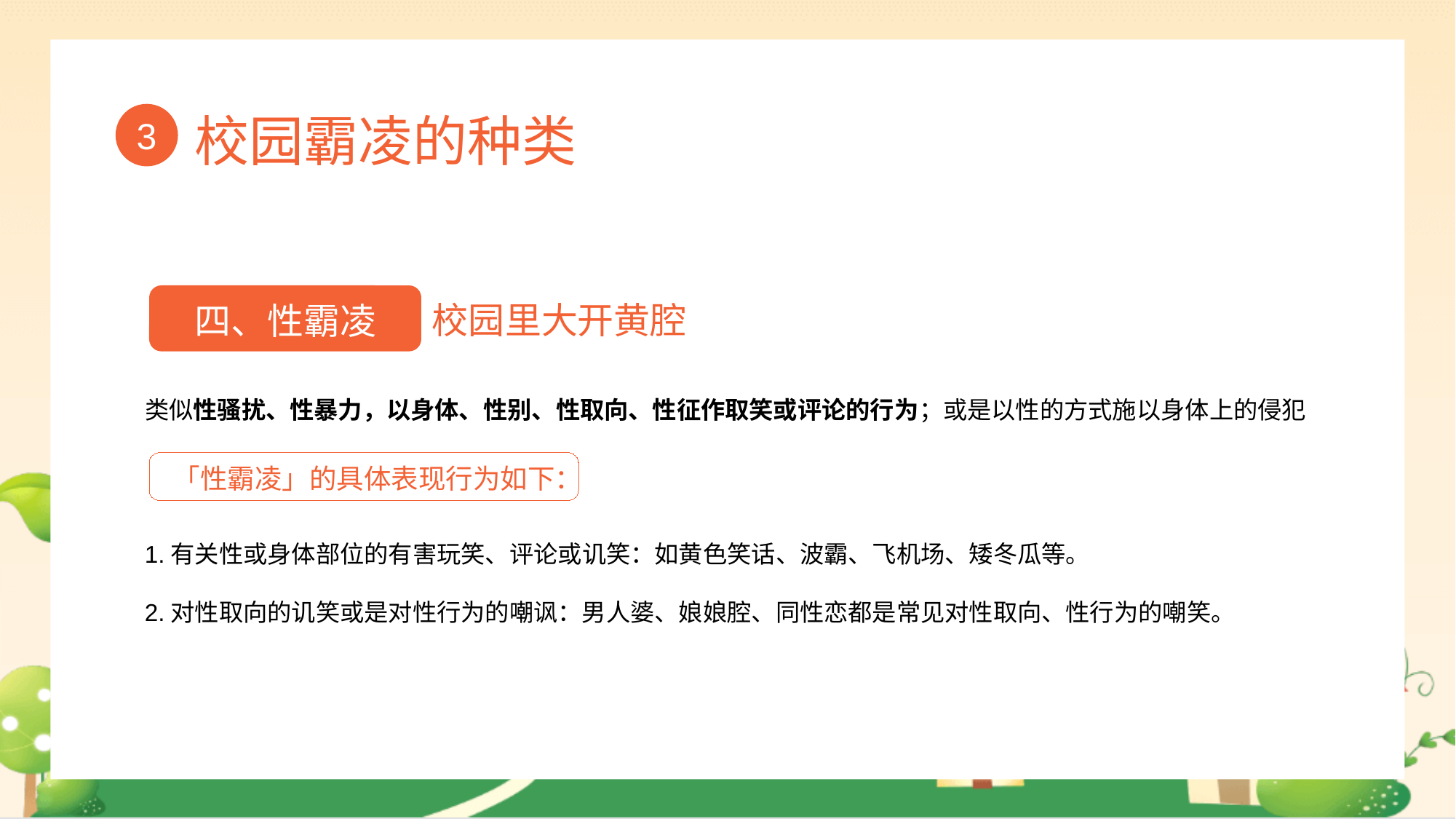

四、性霸凌
校园里大开黄腔
类似性骚扰、性暴力，以身体、性别、性取向、性征作取笑或评论的行为；或是以性的方式施以身体上的侵犯
「性霸凌」的具体表现行为如下：
1.有关性或身体部位的有害玩笑、评论或讥笑：如黄色笑话、波霸、飞机场、矮冬瓜等。
2.对性取向的讥笑或是对性行为的嘲讽：男人婆、娘娘腔、同性恋都是常见对性取向、性行为的嘲笑。